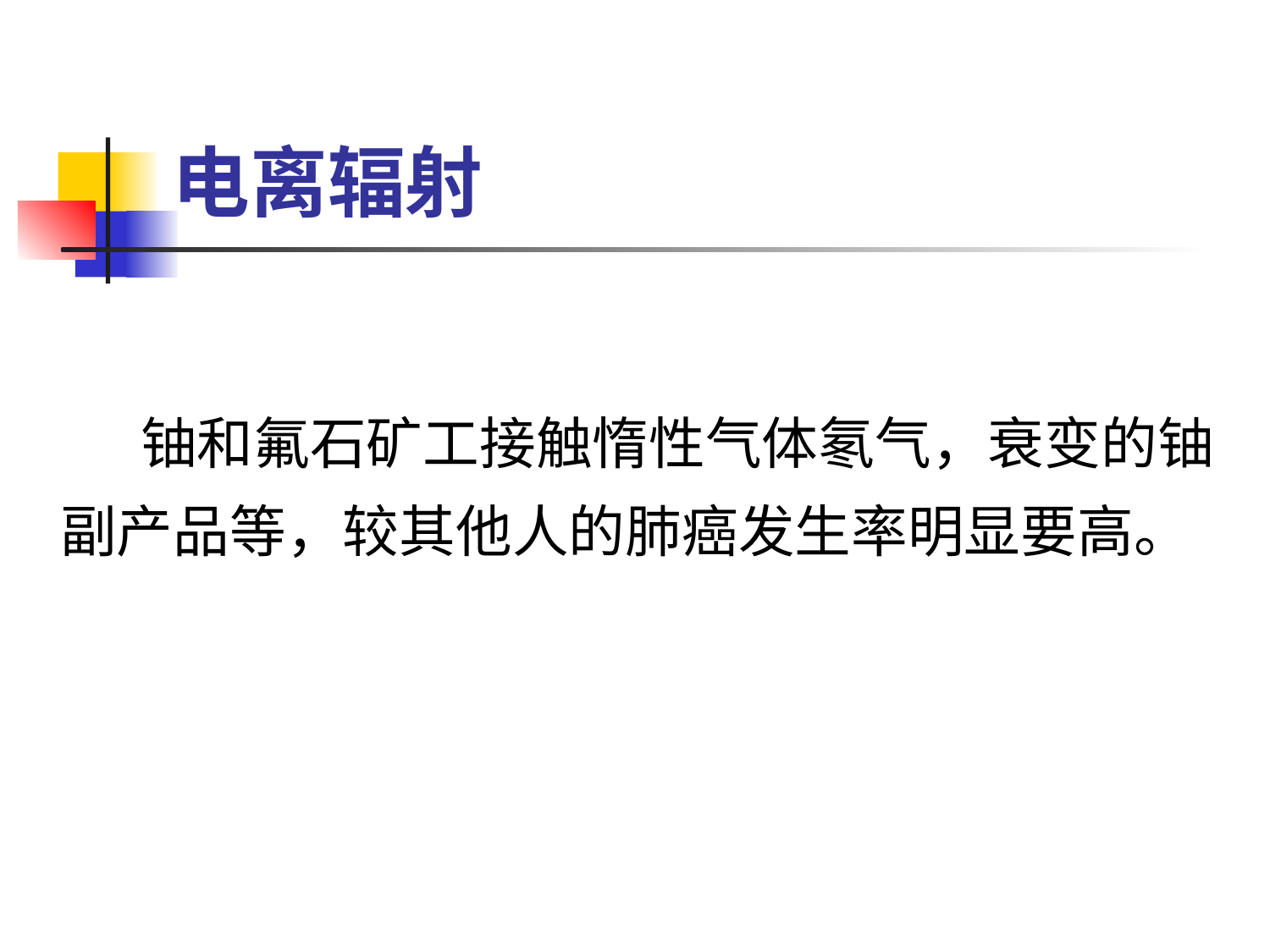

# 电离辐射
         铀和氟石矿工接触惰性气体氡气，衰变的铀副产品等，较其他人的肺癌发生率明显要高。